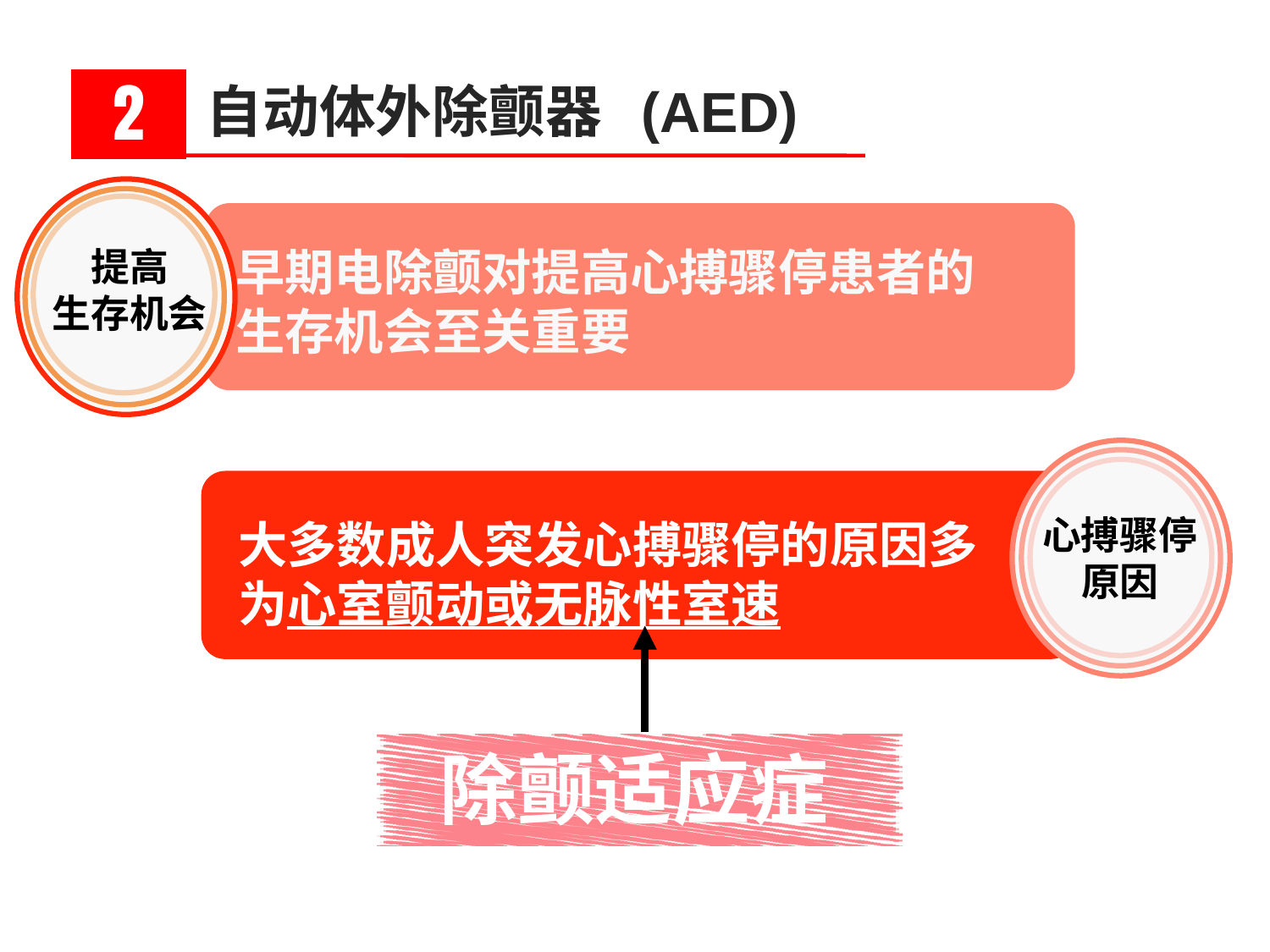

自动体外除颤器  (AED)
2

早期电除颤对提高心搏骤停患者的生存机会至关重要
提高
生存机会

心搏骤停原因
大多数成人突发心搏骤停的原因多为心室颤动或无脉性室速

除颤适应症